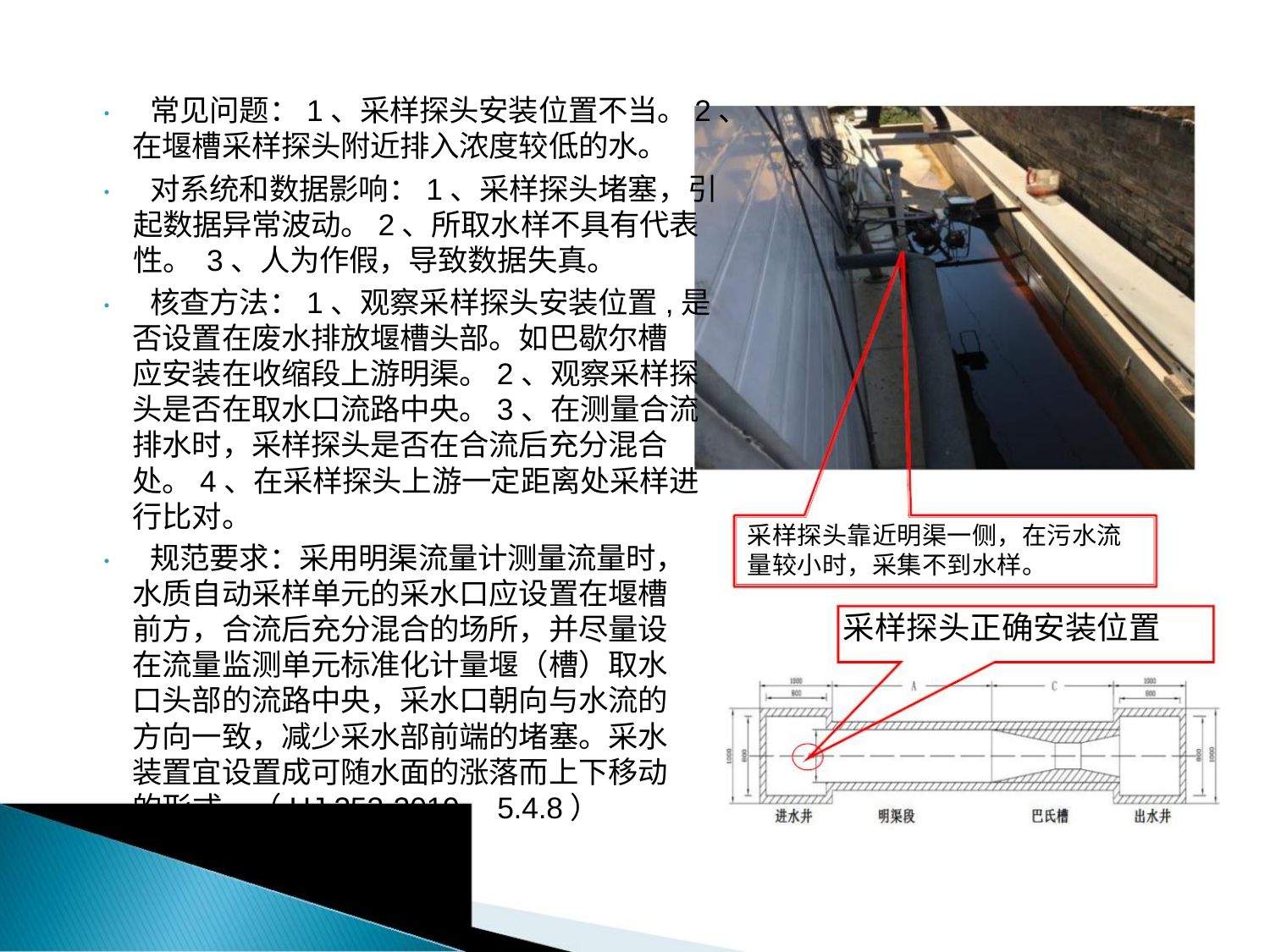

• 常见问题：1、采样探头安装位置不当。2、
在堰槽采样探头附近排入浓度较低的水。
• 对系统和数据影响：1、采样探头堵塞，引
起数据异常波动。2、所取水样不具有代表
性。 3、人为作假，导致数据失真。
• 核查方法：1、观察采样探头安装位置,是
否设置在废水排放堰槽头部。如巴歇尔槽
应安装在收缩段上游明渠。2、观察采样探
头是否在取水口流路中央。3、在测量合流
排水时，采样探头是否在合流后充分混合
处。4、在采样探头上游一定距离处采样进
行比对。
采样探头靠近明渠一侧，在污水流
量较小时，采集不到水样。
• 规范要求：采用明渠流量计测量流量时，
水质自动采样单元的采水口应设置在堰槽
前方，合流后充分混合的场所，并尽量设
在流量监测单元标准化计量堰（槽）取水
口头部的流路中央，采水口朝向与水流的
方向一致，减少采水部前端的堵塞。采水
装置宜设置成可随水面的涨落而上下移动
的形式。（HJ 353-2019 5.4.8）
采样探头正确安装位置